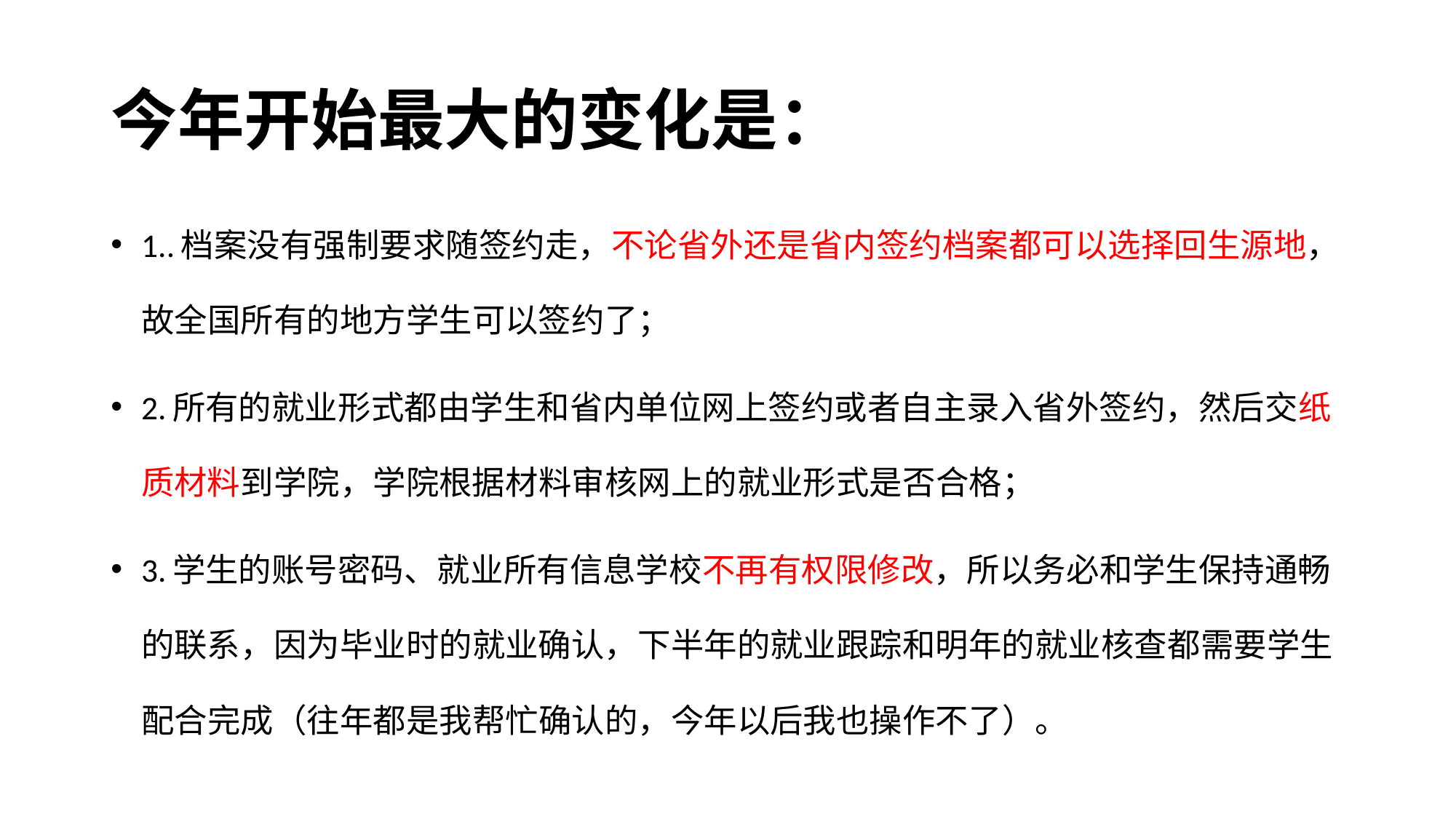

# 今年开始最大的变化是：
1..档案没有强制要求随签约走，不论省外还是省内签约档案都可以选择回生源地，故全国所有的地方学生可以签约了；
2.所有的就业形式都由学生和省内单位网上签约或者自主录入省外签约，然后交纸质材料到学院，学院根据材料审核网上的就业形式是否合格；
3.学生的账号密码、就业所有信息学校不再有权限修改，所以务必和学生保持通畅的联系，因为毕业时的就业确认，下半年的就业跟踪和明年的就业核查都需要学生配合完成（往年都是我帮忙确认的，今年以后我也操作不了）。